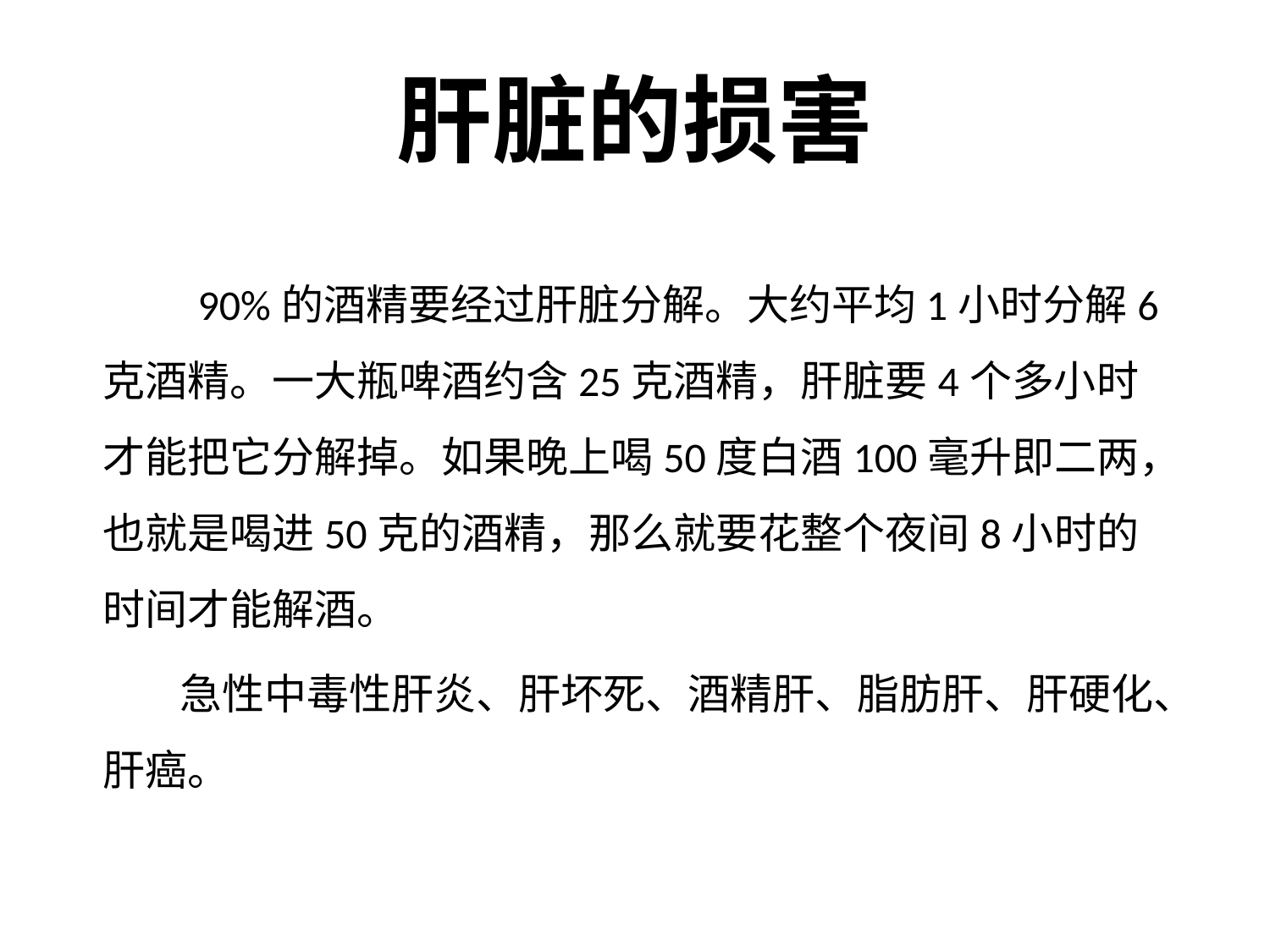

# 肝脏的损害
          90%的酒精要经过肝脏分解。大约平均1小时分解6克酒精。一大瓶啤酒约含25克酒精，肝脏要4个多小时才能把它分解掉。如果晚上喝50度白酒100毫升即二两，也就是喝进50克的酒精，那么就要花整个夜间8小时的时间才能解酒。
       急性中毒性肝炎、肝坏死、酒精肝、脂肪肝、肝硬化、肝癌。